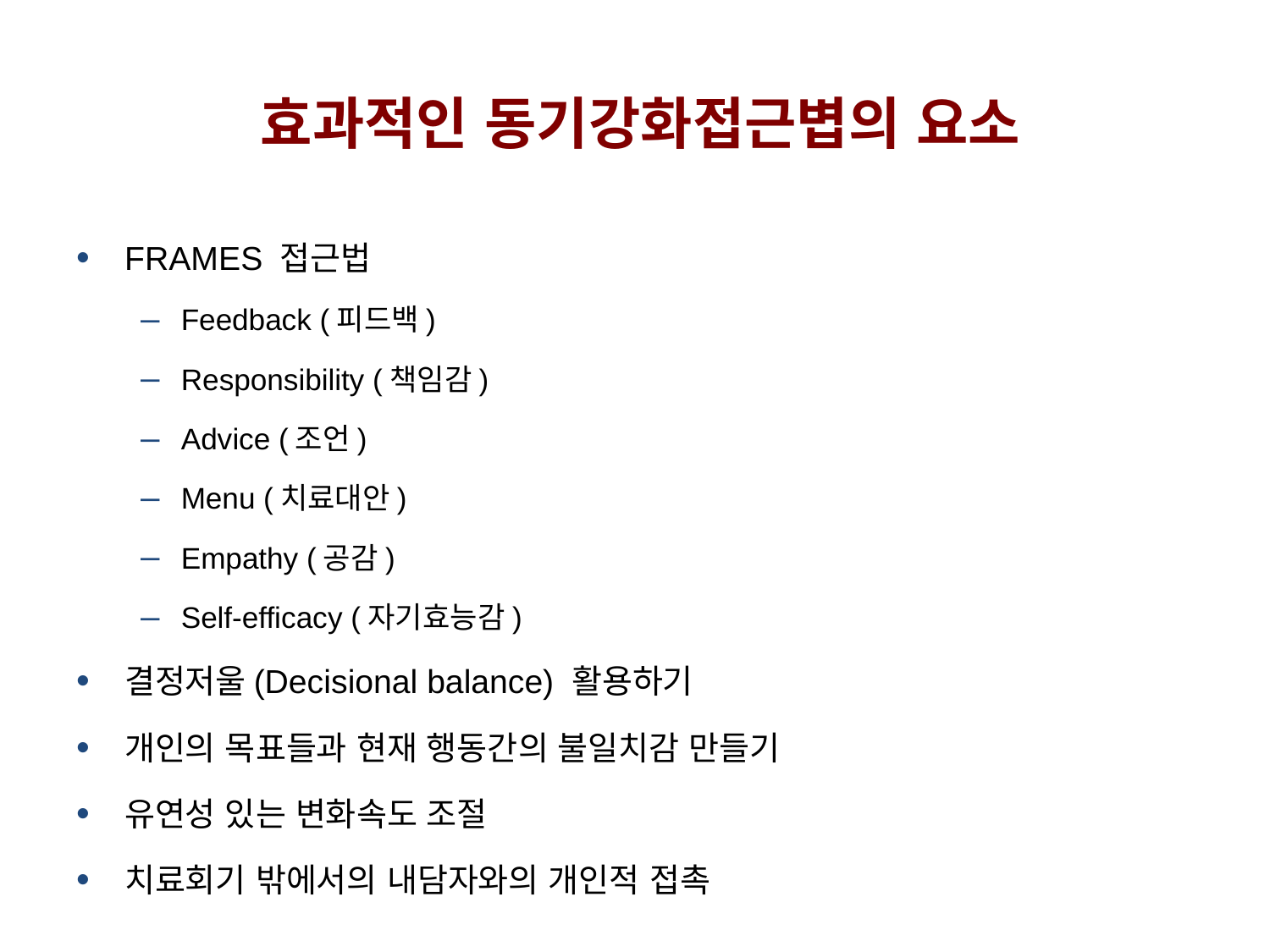

효과적인 동기강화접근볍의 요소
FRAMES 접근법
Feedback (피드백)
Responsibility (책임감)
Advice (조언)
Menu (치료대안)
Empathy (공감)
Self-efficacy (자기효능감)
결정저울(Decisional balance) 활용하기
개인의 목표들과 현재 행동간의 불일치감 만들기
유연성 있는 변화속도 조절
치료회기 밖에서의 내담자와의 개인적 접촉